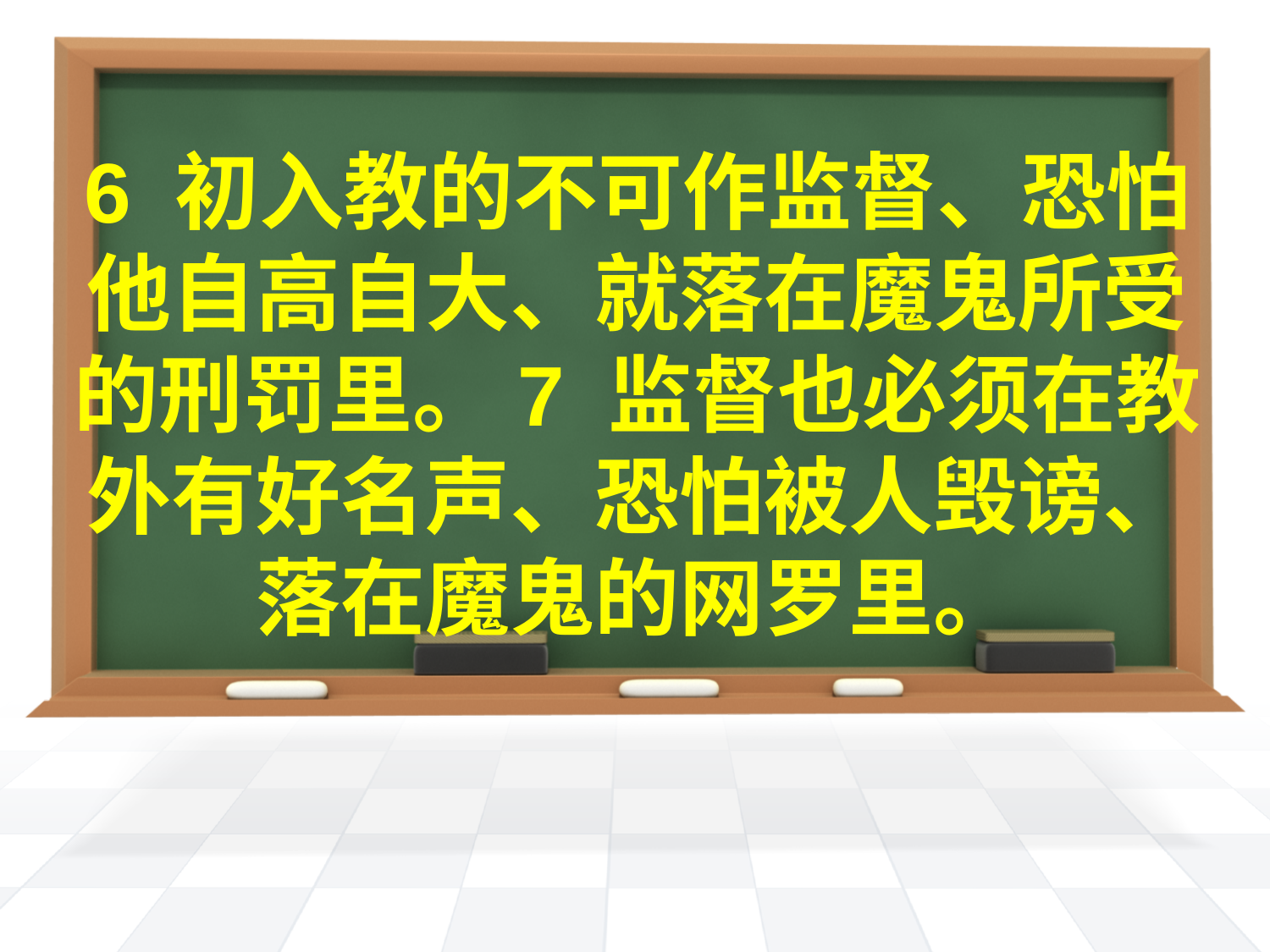

6 初入教的不可作监督、恐怕他自高自大、就落在魔鬼所受的刑罚里。7 监督也必须在教外有好名声、恐怕被人毁谤、落在魔鬼的网罗里。